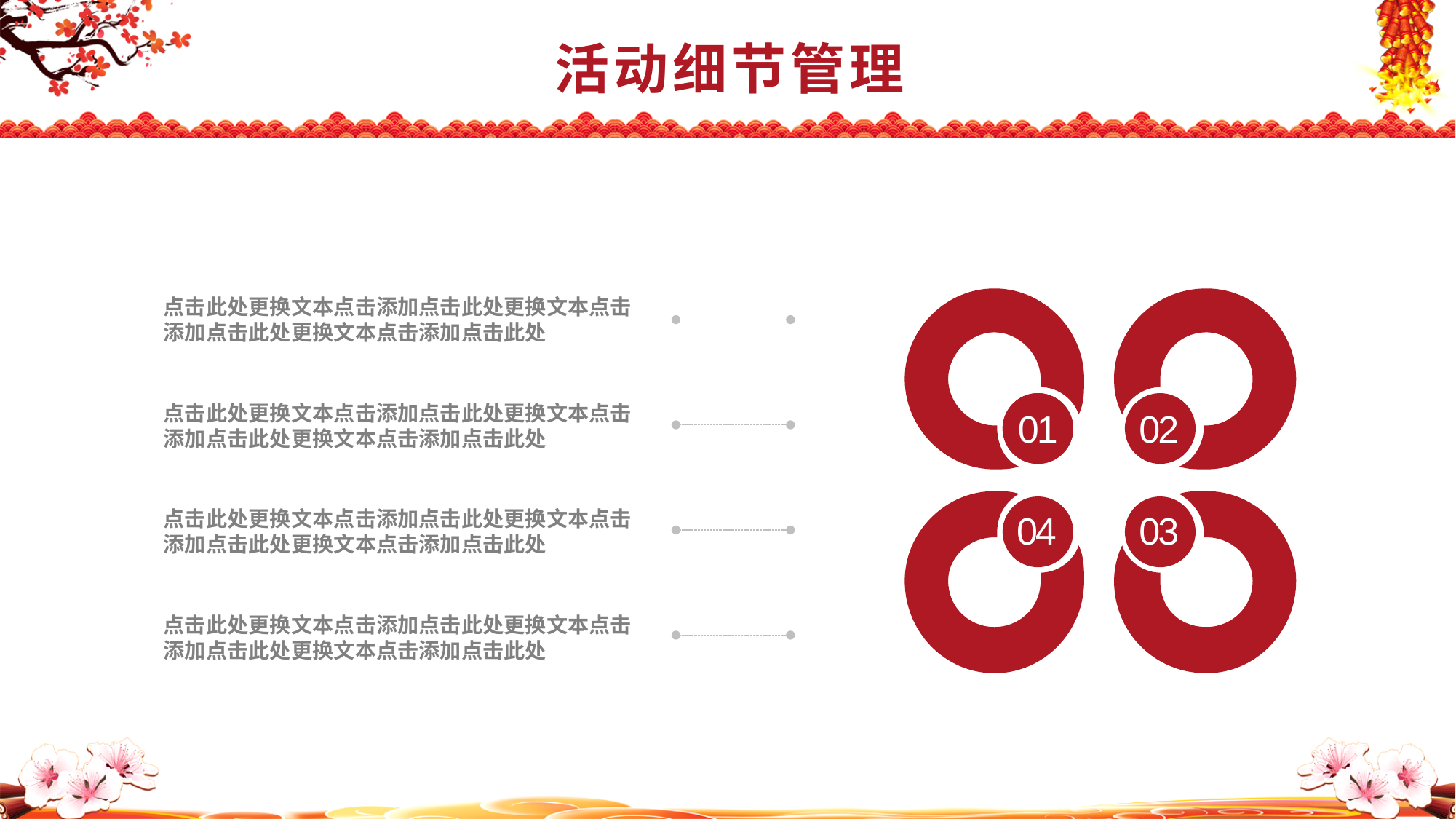

活动细节管理
点击此处更换文本点击添加点击此处更换文本点击添加点击此处更换文本点击添加点击此处
点击此处更换文本点击添加点击此处更换文本点击添加点击此处更换文本点击添加点击此处
点击此处更换文本点击添加点击此处更换文本点击添加点击此处更换文本点击添加点击此处
点击此处更换文本点击添加点击此处更换文本点击添加点击此处更换文本点击添加点击此处

01

02

04

03